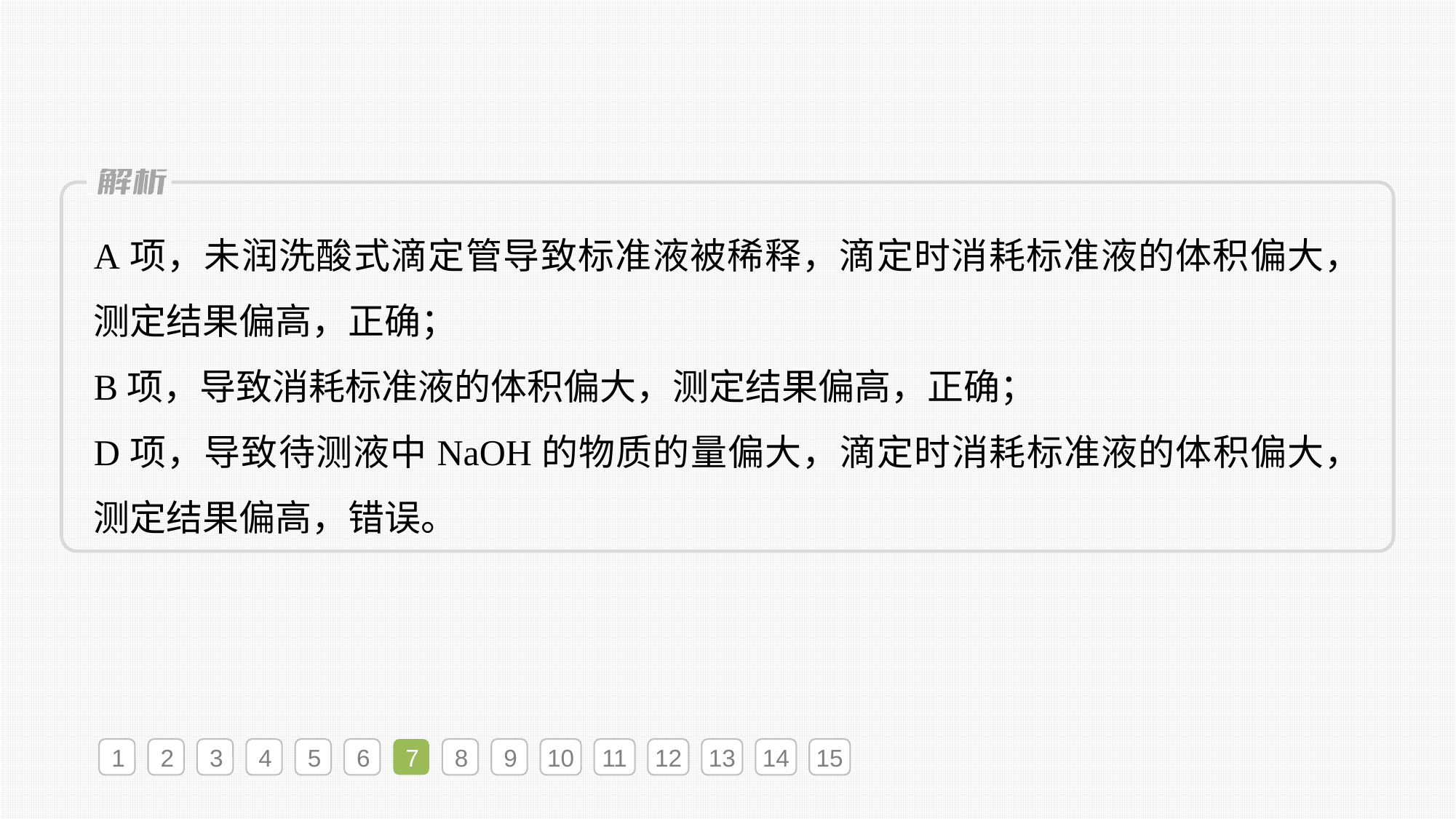

A项，未润洗酸式滴定管导致标准液被稀释，滴定时消耗标准液的体积偏大，测定结果偏高，正确；
B项，导致消耗标准液的体积偏大，测定结果偏高，正确；
D项，导致待测液中NaOH的物质的量偏大，滴定时消耗标准液的体积偏大，测定结果偏高，错误。
1
2
3
4
5
6
7
8
9
10
11
12
13
14
15